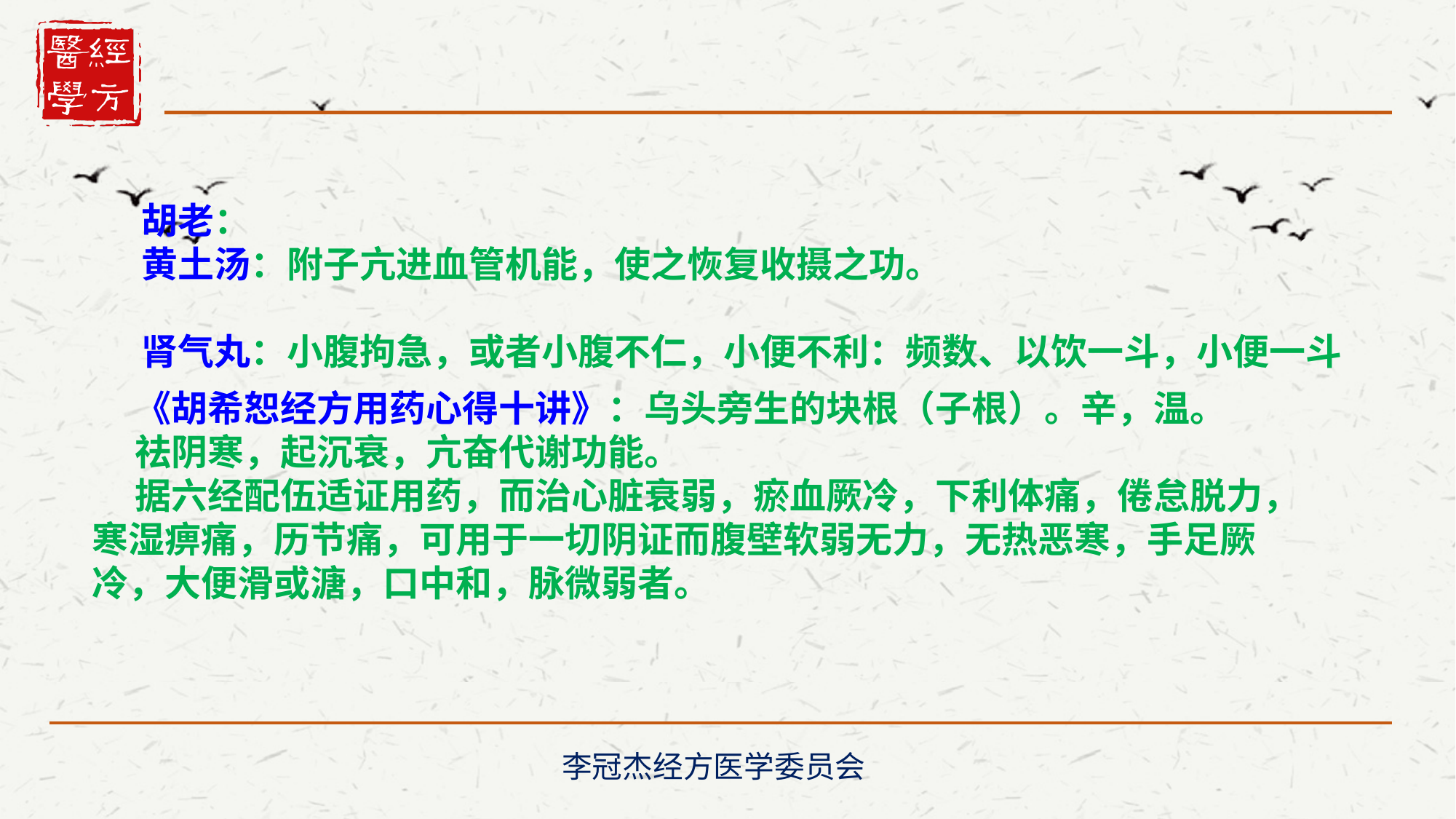

胡老：
黄土汤：附子亢进血管机能，使之恢复收摄之功。

肾气丸：小腹拘急，或者小腹不仁，小便不利：频数、以饮一斗，小便一斗
《胡希恕经方用药心得十讲》：乌头旁生的块根（子根）。辛，温。
祛阴寒，起沉衰，亢奋代谢功能。
据六经配伍适证用药，而治心脏衰弱，瘀血厥冷，下利体痛，倦怠脱力，寒湿痹痛，历节痛，可用于一切阴证而腹壁软弱无力，无热恶寒，手足厥冷，大便滑或溏，口中和，脉微弱者。
17